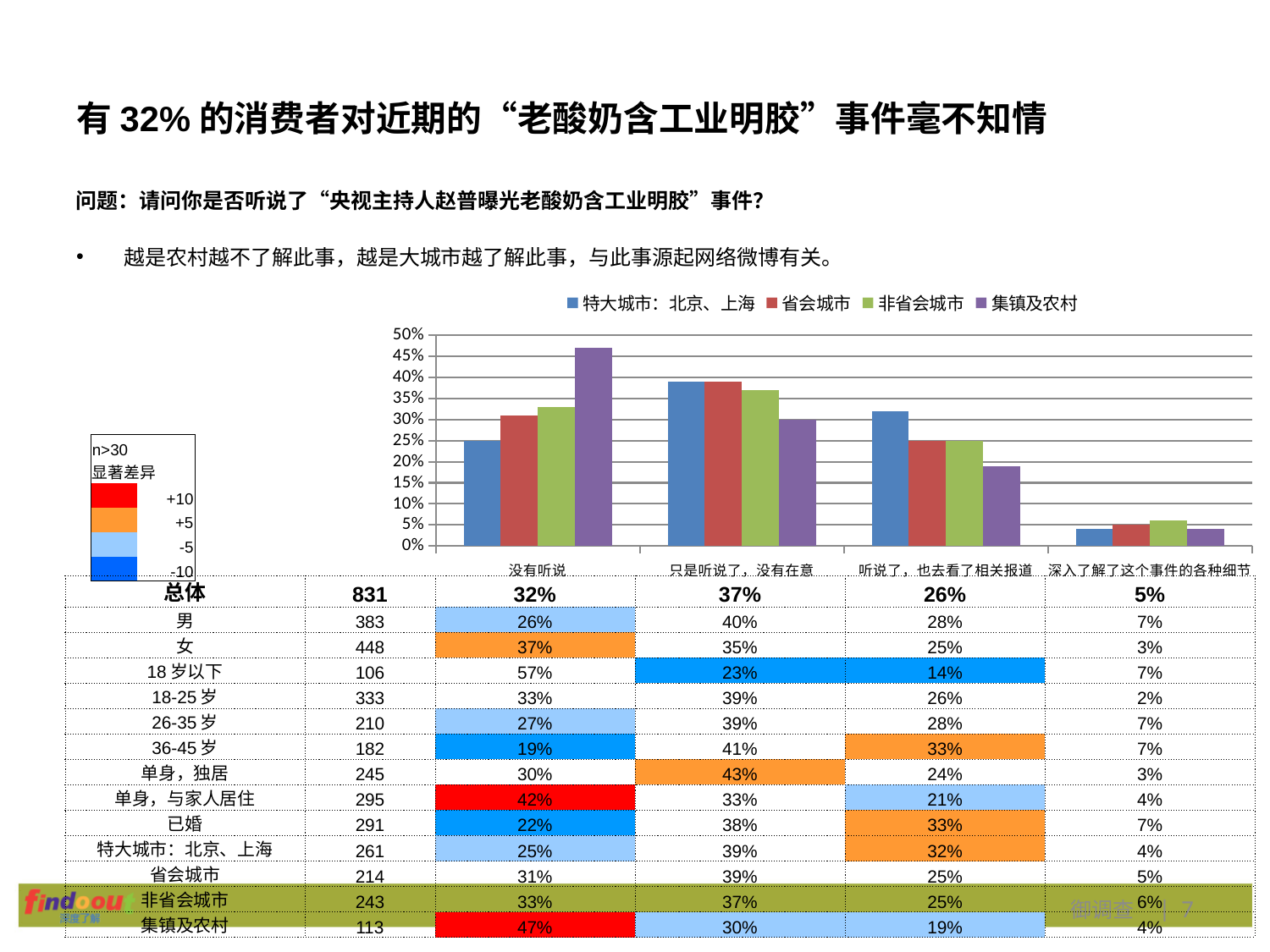

# 有32%的消费者对近期的“老酸奶含工业明胶”事件毫不知情
问题：请问你是否听说了“央视主持人赵普曝光老酸奶含工业明胶”事件？
越是农村越不了解此事，越是大城市越了解此事，与此事源起网络微博有关。

### Chart

| Category | 特大城市：北京、上海 | 省会城市 | 非省会城市 | 集镇及农村 |
|---|---|---|---|---|
| 没有听说 | 0.25 | 0.3100000000000001 | 0.3300000000000001 | 0.4700000000000001 |
| 只是听说了，没有在意 | 0.3900000000000001 | 0.3900000000000001 | 0.3700000000000001 | 0.3000000000000001 |
| 听说了，也去看了相关报道 | 0.3200000000000001 | 0.25 | 0.25 | 0.19 |
| 深入了解了这个事件的各种细节 | 0.040000000000000015 | 0.05 | 0.06000000000000002 | 0.040000000000000015 |
| n>30 |  |
| --- | --- |
| 显著差异 |  |
|  | +10 |
|  | +5 |
|  | -5 |
|  | -10 |
| 总体 | 831 | 32% | 37% | 26% | 5% |
| --- | --- | --- | --- | --- | --- |
| 男 | 383 | 26% | 40% | 28% | 7% |
| 女 | 448 | 37% | 35% | 25% | 3% |
| 18岁以下 | 106 | 57% | 23% | 14% | 7% |
| 18-25岁 | 333 | 33% | 39% | 26% | 2% |
| 26-35岁 | 210 | 27% | 39% | 28% | 7% |
| 36-45岁 | 182 | 19% | 41% | 33% | 7% |
| 单身，独居 | 245 | 30% | 43% | 24% | 3% |
| 单身，与家人居住 | 295 | 42% | 33% | 21% | 4% |
| 已婚 | 291 | 22% | 38% | 33% | 7% |
| 特大城市：北京、上海 | 261 | 25% | 39% | 32% | 4% |
| 省会城市 | 214 | 31% | 39% | 25% | 5% |
| 非省会城市 | 243 | 33% | 37% | 25% | 6% |
| 集镇及农村 | 113 | 47% | 30% | 19% | 4% |
御调查   |  7